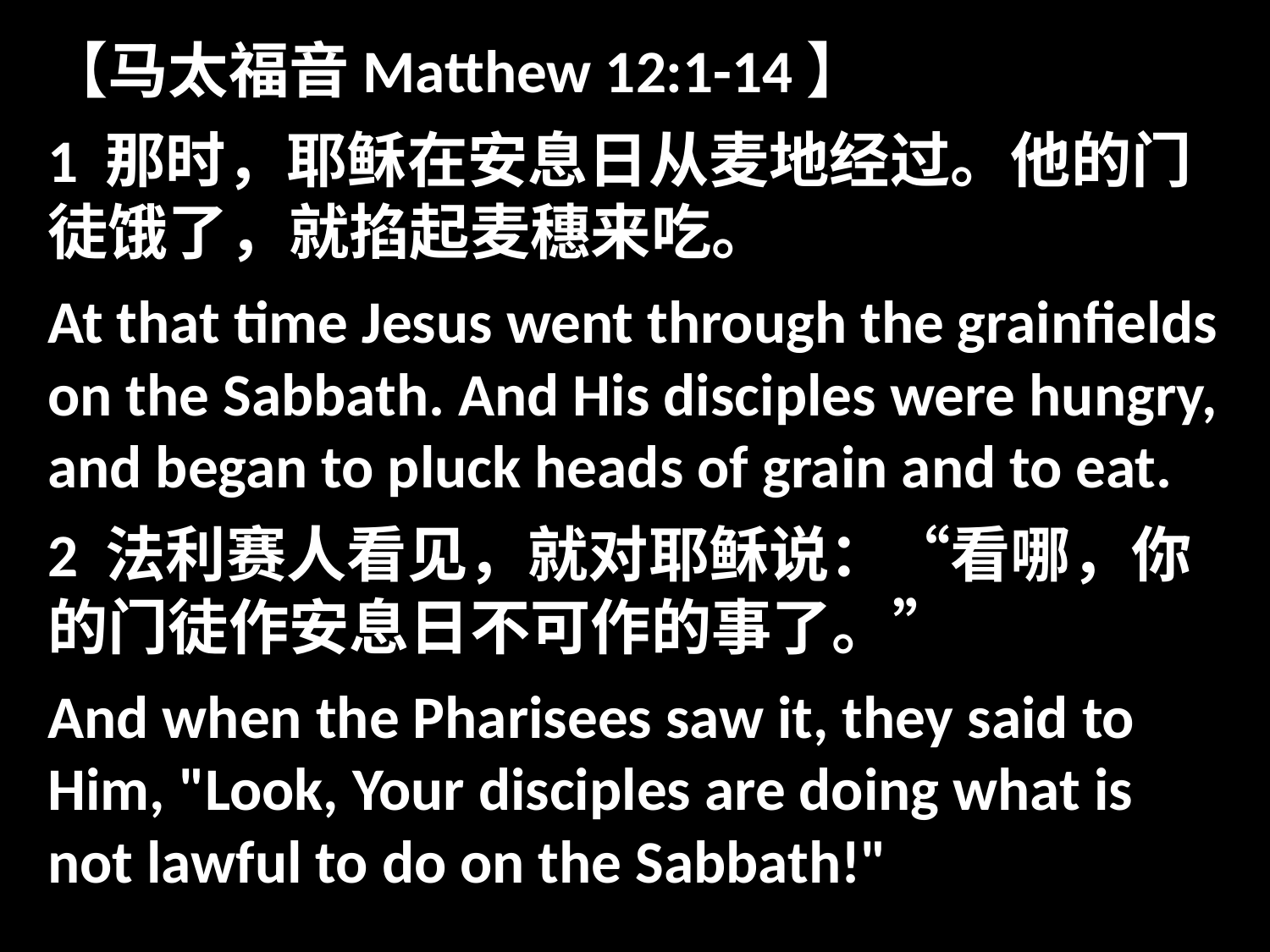

【马太福音Matthew 12:1-14】
1 那时，耶稣在安息日从麦地经过。他的门徒饿了，就掐起麦穗来吃。
At that time Jesus went through the grainfields on the Sabbath. And His disciples were hungry, and began to pluck heads of grain and to eat.
2 法利赛人看见，就对耶稣说：“看哪，你的门徒作安息日不可作的事了。”
And when the Pharisees saw it, they said to Him, "Look, Your disciples are doing what is not lawful to do on the Sabbath!"